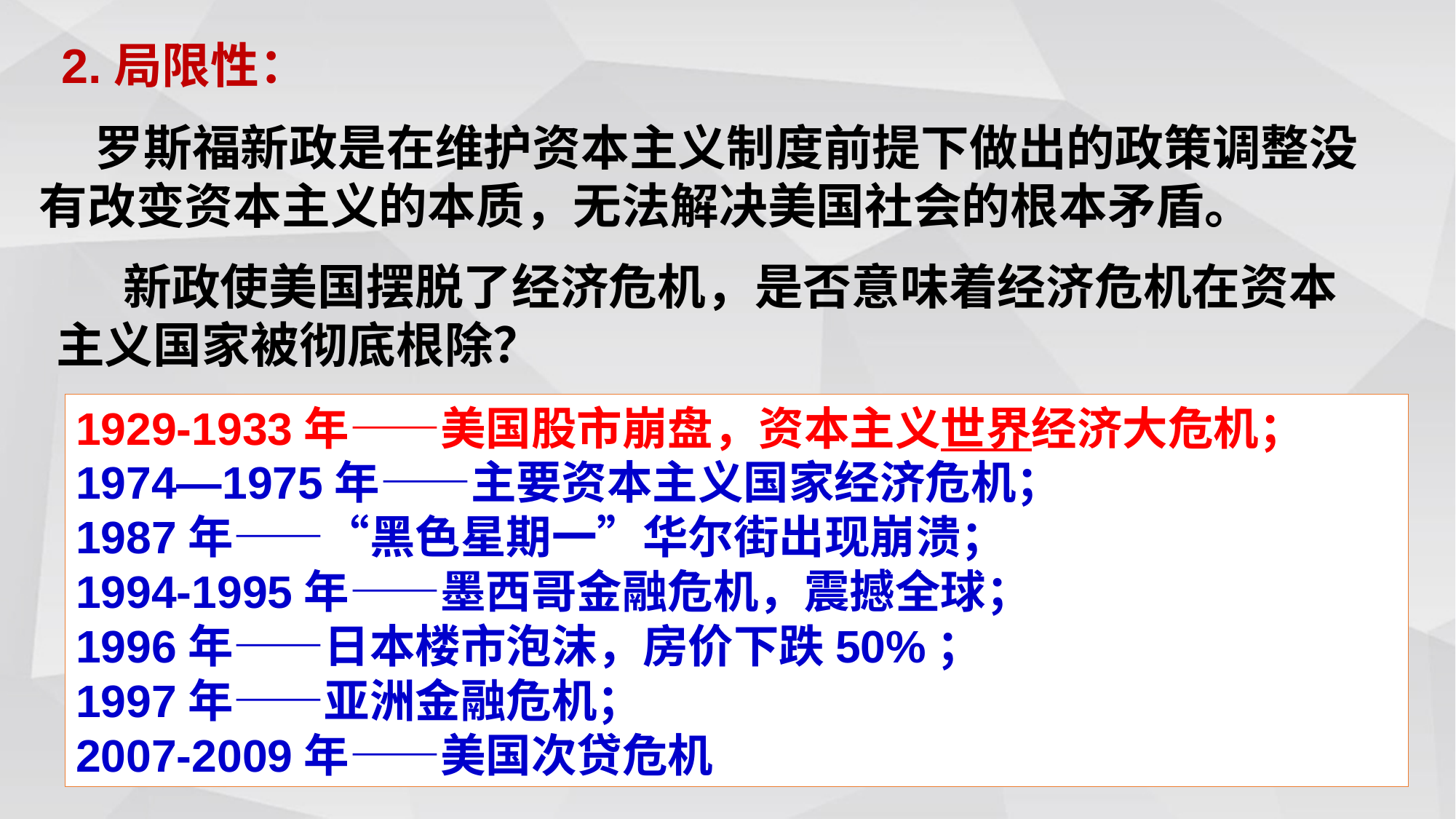

2.局限性：
    罗斯福新政是在维护资本主义制度前提下做出的政策调整没有改变资本主义的本质，无法解决美国社会的根本矛盾。
     新政使美国摆脱了经济危机，是否意味着经济危机在资本主义国家被彻底根除？
1929-1933年——美国股市崩盘，资本主义世界经济大危机；
1974—1975年——主要资本主义国家经济危机；
1987年——“黑色星期一”华尔街出现崩溃；
1994-1995年——墨西哥金融危机，震撼全球；
1996年——日本楼市泡沫，房价下跌50%；
1997年——亚洲金融危机；
2007-2009年——美国次贷危机